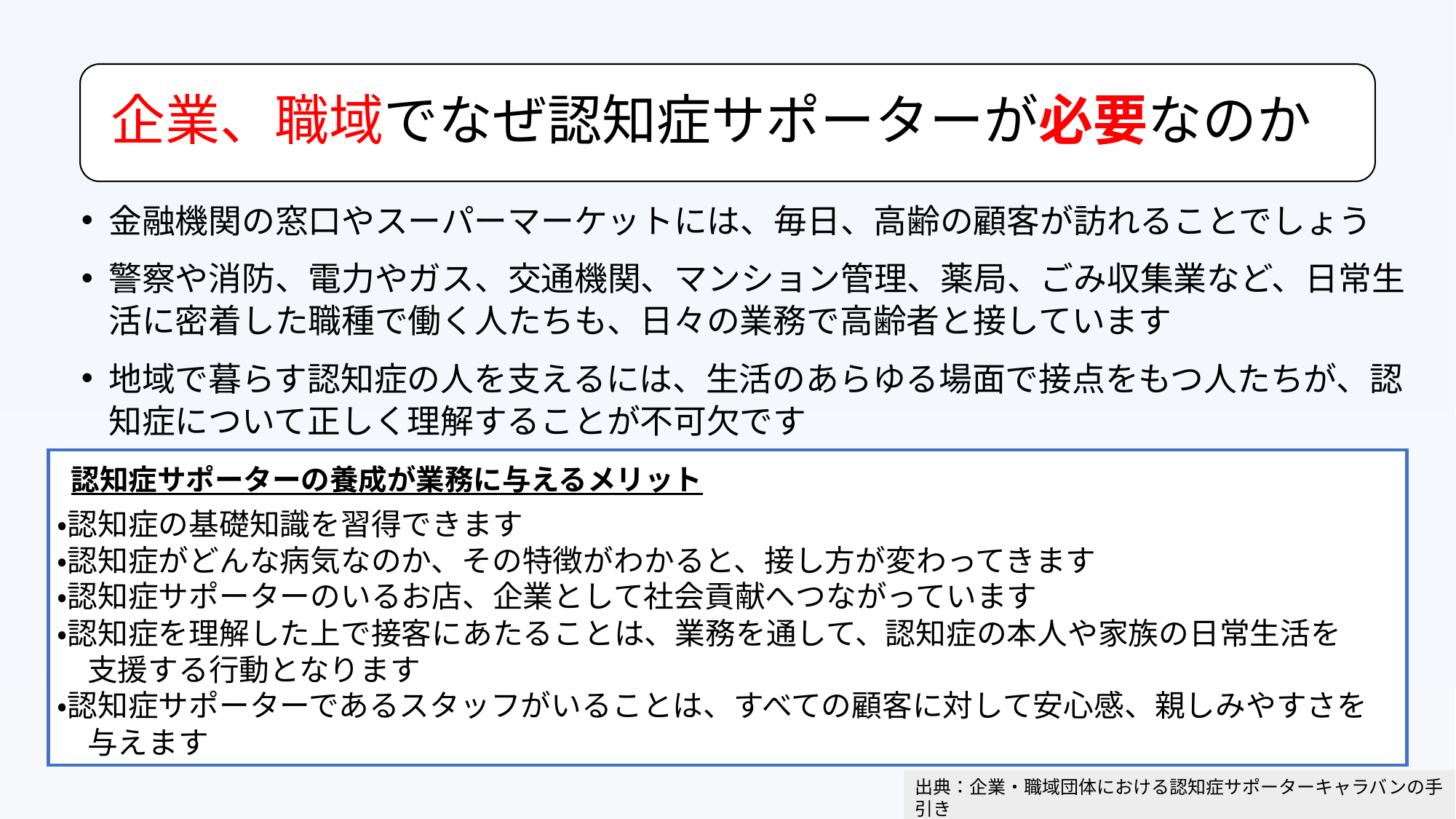

# 企業、職域でなぜ認知症サポーターが必要なのか

金融機関の窓口やスーパーマーケットには、毎日、高齢の顧客が訪れることでしょう
警察や消防、電力やガス、交通機関、マンション管理、薬局、ごみ収集業など、日常生活に密着した職種で働く人たちも、日々の業務で高齢者と接しています
地域で暮らす認知症の人を支えるには、生活のあらゆる場面で接点をもつ人たちが、認知症について正しく理解することが不可欠です

認知症サポーターの養成が業務に与えるメリット
・認知症の基礎知識を習得できます
・認知症がどんな病気なのか、その特徴がわかると、接し方が変わってきます
・認知症サポーターのいるお店、企業として社会貢献へつながっています
・認知症を理解した上で接客にあたることは、業務を通して、認知症の本人や家族の日常生活を
　支援する行動となります
・認知症サポーターであるスタッフがいることは、すべての顧客に対して安心感、親しみやすさを
　与えます
出典：企業・職域団体における認知症サポーターキャラバンの手引き